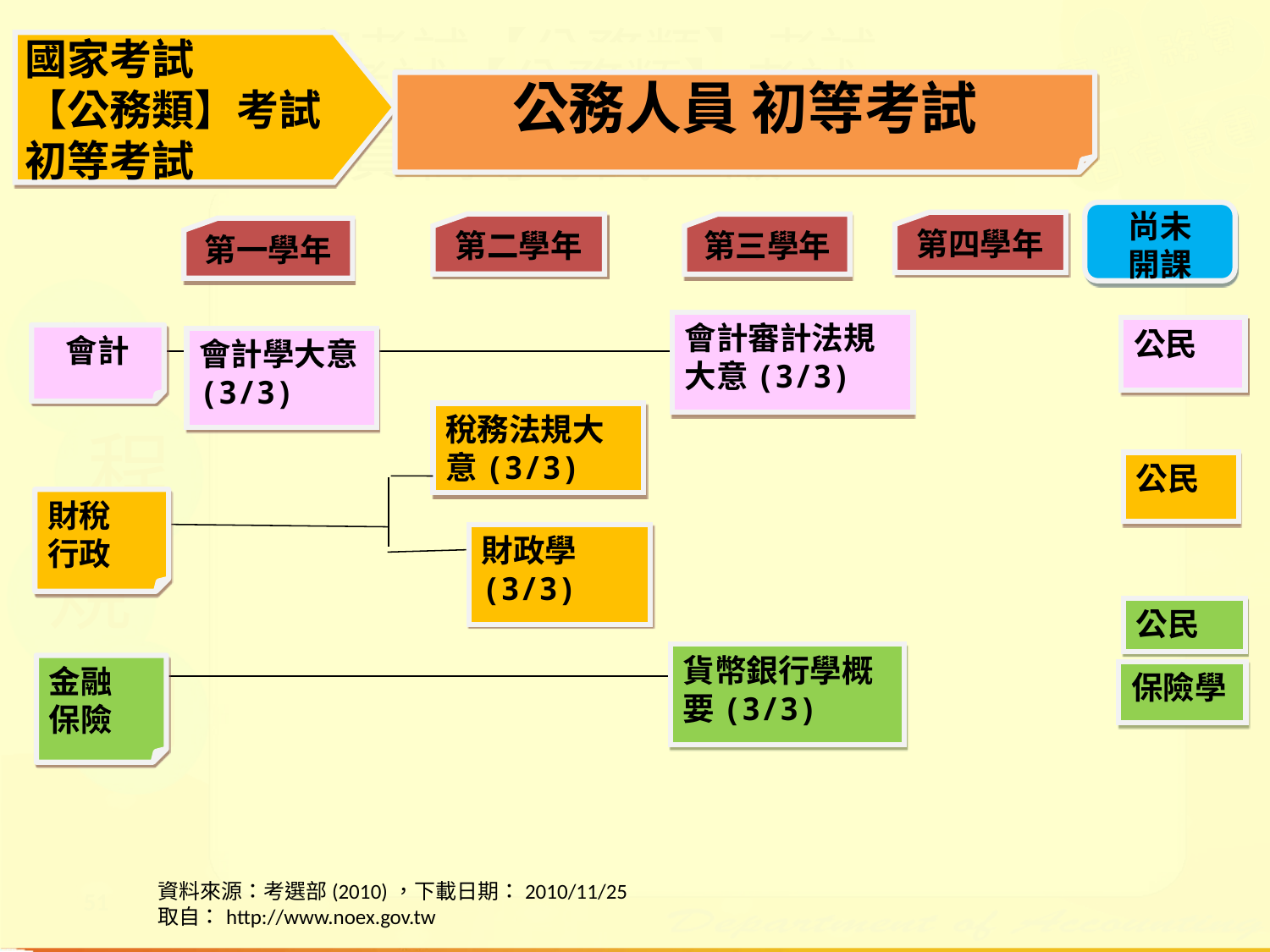

國家考試
【公務類】考試
初等考試
公務人員 初等考試
(三)國家考試【公務類】考試
	公務人員 高等考試 三級
尚未
開課
第四學年
第二學年
第三學年
第一學年
會計審計法規大意(3/3)
公民
會計
會計學大意(3/3)
稅務法規大意(3/3)
公民
財稅
行政
財政學(3/3)
公民
貨幣銀行學概要(3/3)
金融
保險
保險學
資料來源：考選部(2010)，下載日期：2010/11/25
取自：http://www.noex.gov.tw
(五)國家考試【公務類】考試
	公務人員 初等考試 三級
課
程
規
劃
51